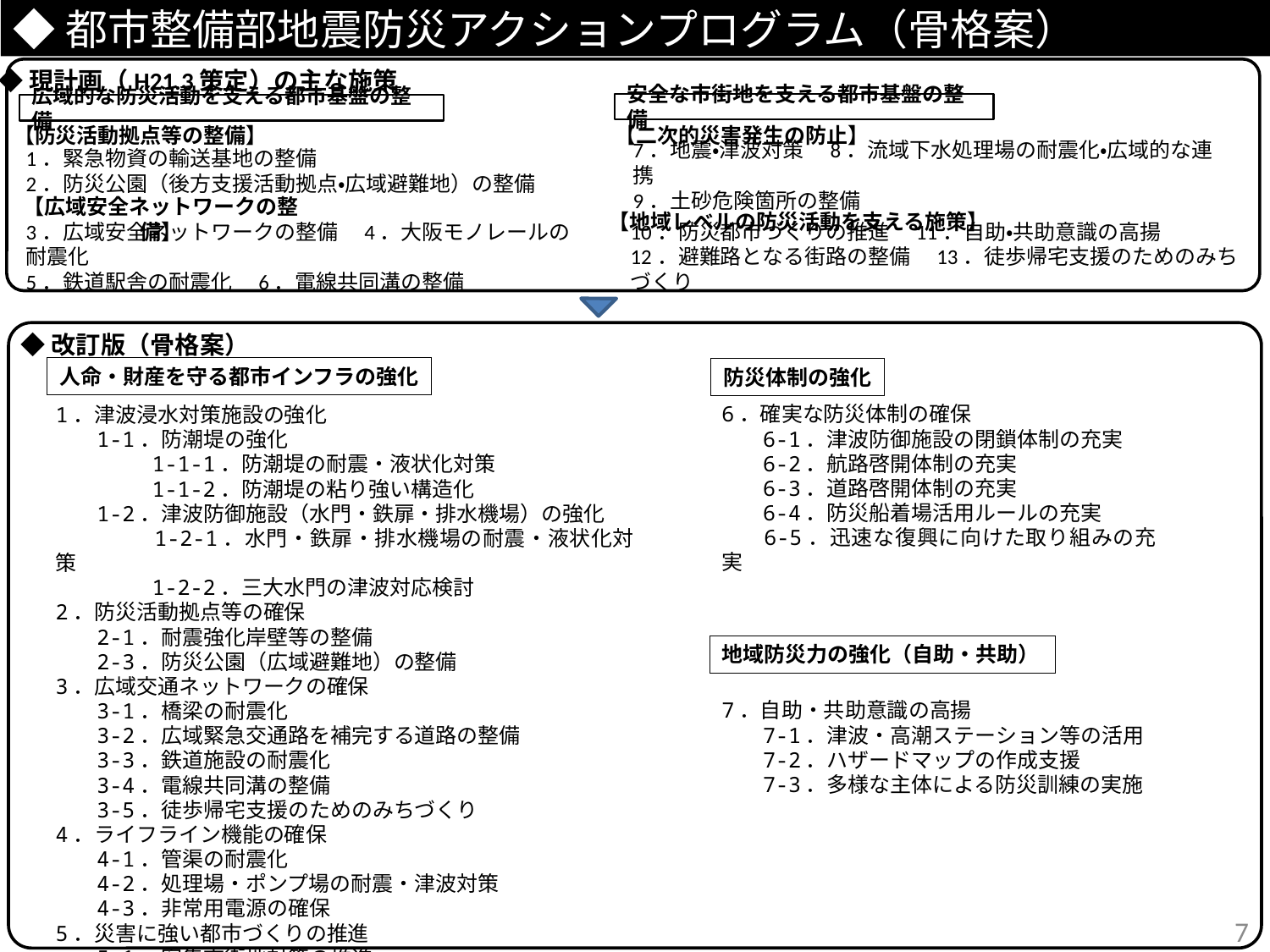

◆都市整備部地震防災アクションプログラム（骨格案）
◆現計画（H21.3策定）の主な施策

安全な市街地を支える都市基盤の整備
広域的な防災活動を支える都市基盤の整備
【防災活動拠点等の整備】
【二次的災害発生の防止】
1．緊急物資の輸送基地の整備
2．防災公園（後方支援活動拠点・広域避難地）の整備
7．地震・津波対策　8．流域下水処理場の耐震化・広域的な連携
9．土砂危険箇所の整備
【広域安全ネットワークの整備】
【地域レベルの防災活動を支える施策】
3．広域安全ネットワークの整備　4．大阪モノレールの耐震化
5．鉄道駅舎の耐震化　6．電線共同溝の整備
10．防災都市づくりの推進　11．自助・共助意識の高揚
12．避難路となる街路の整備　13．徒歩帰宅支援のためのみちづくり

◆改訂版（骨格案）

人命・財産を守る都市インフラの強化
防災体制の強化
6．確実な防災体制の確保
　　6-1．津波防御施設の閉鎖体制の充実
　　6-2．航路啓開体制の充実
　　6-3．道路啓開体制の充実
　　6-4．防災船着場活用ルールの充実
　　6-5．迅速な復興に向けた取り組みの充実

7．自助・共助意識の高揚
　　7-1．津波・高潮ステーション等の活用
　　7-2．ハザードマップの作成支援
　　7-3．多様な主体による防災訓練の実施
1．津波浸水対策施設の強化
　　1-1．防潮堤の強化
　　　　　1-1-1．防潮堤の耐震・液状化対策
　　　　　1-1-2．防潮堤の粘り強い構造化
　　1-2．津波防御施設（水門・鉄扉・排水機場）の強化
　　　　　1-2-1．水門・鉄扉・排水機場の耐震・液状化対策
　　　　　1-2-2．三大水門の津波対応検討
2．防災活動拠点等の確保
　　2-1．耐震強化岸壁等の整備
　　2-3．防災公園（広域避難地）の整備
3．広域交通ネットワークの確保
　　3-1．橋梁の耐震化
　　3-2．広域緊急交通路を補完する道路の整備
　　3-3．鉄道施設の耐震化
　　3-4．電線共同溝の整備
　　3-5．徒歩帰宅支援のためのみちづくり
4．ライフライン機能の確保
　　4-1．管渠の耐震化
　　4-2．処理場・ポンプ場の耐震・津波対策
　　4-3．非常用電源の確保
5．災害に強い都市づくりの推進
　　5-1．密集市街地対策の推進
地域防災力の強化（自助・共助）
7